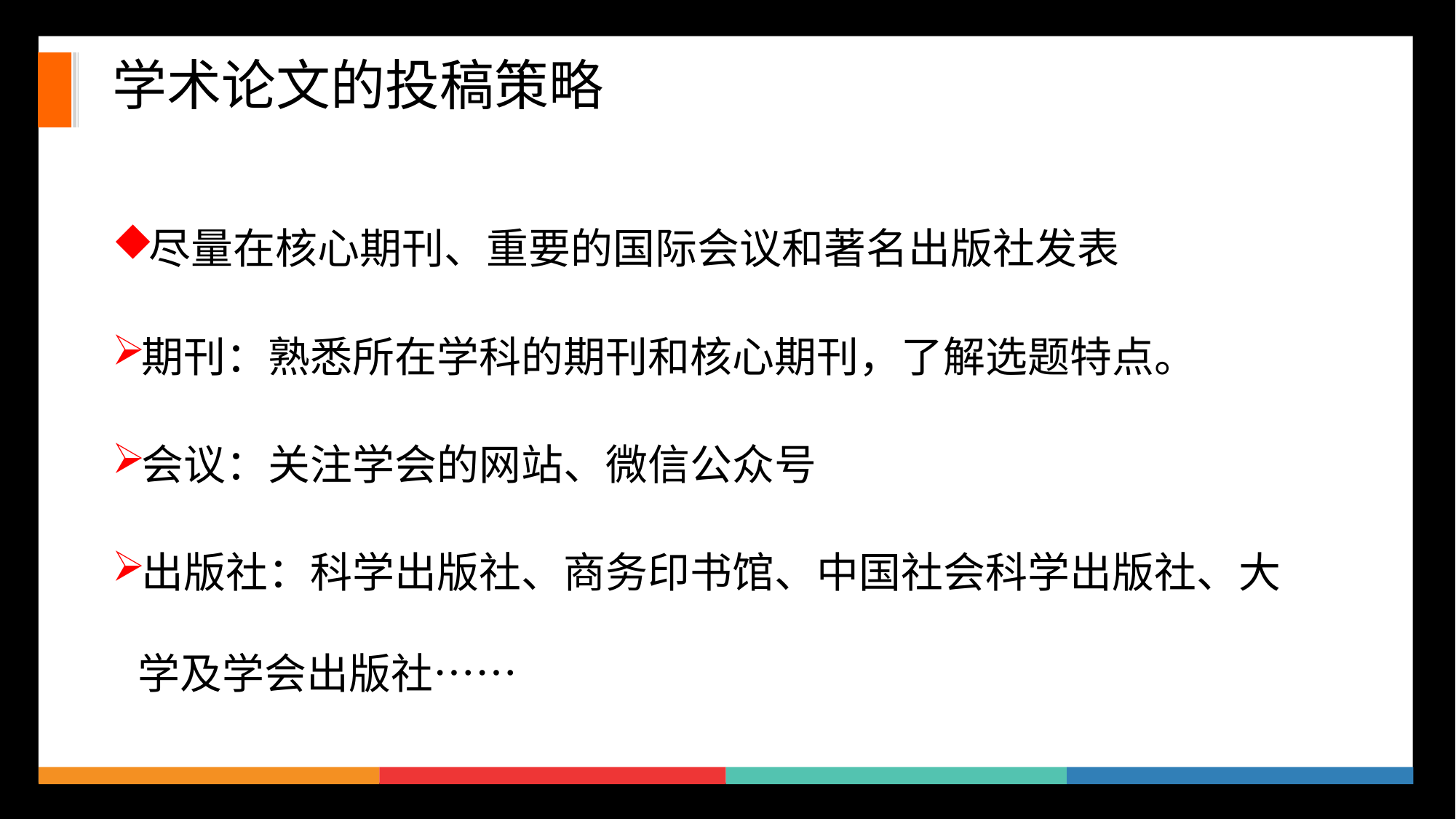

# 学术论文的投稿策略
尽量在核心期刊、重要的国际会议和著名出版社发表
期刊：熟悉所在学科的期刊和核心期刊，了解选题特点。
会议：关注学会的网站、微信公众号
出版社：科学出版社、商务印书馆、中国社会科学出版社、大学及学会出版社……